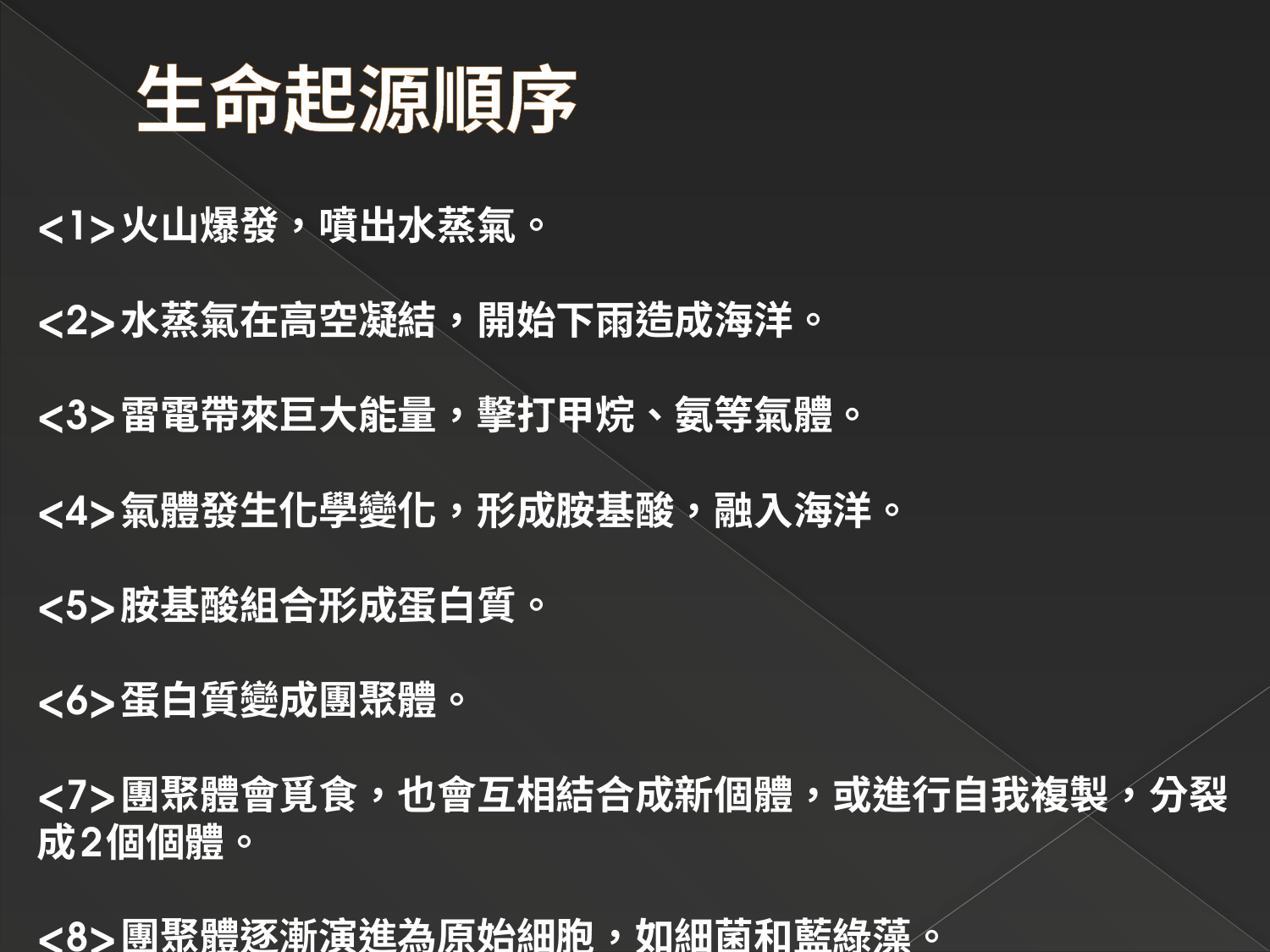

# 生命起源順序
<1>火山爆發，噴出水蒸氣。 
<2>水蒸氣在高空凝結，開始下雨造成海洋。 
<3>雷電帶來巨大能量，擊打甲烷、氨等氣體。 
<4>氣體發生化學變化，形成胺基酸，融入海洋。
<5>胺基酸組合形成蛋白質。
<6>蛋白質變成團聚體。 
<7>團聚體會覓食，也會互相結合成新個體，或進行自我複製，分裂成2個個體。
<8>團聚體逐漸演進為原始細胞，如細菌和藍綠藻。